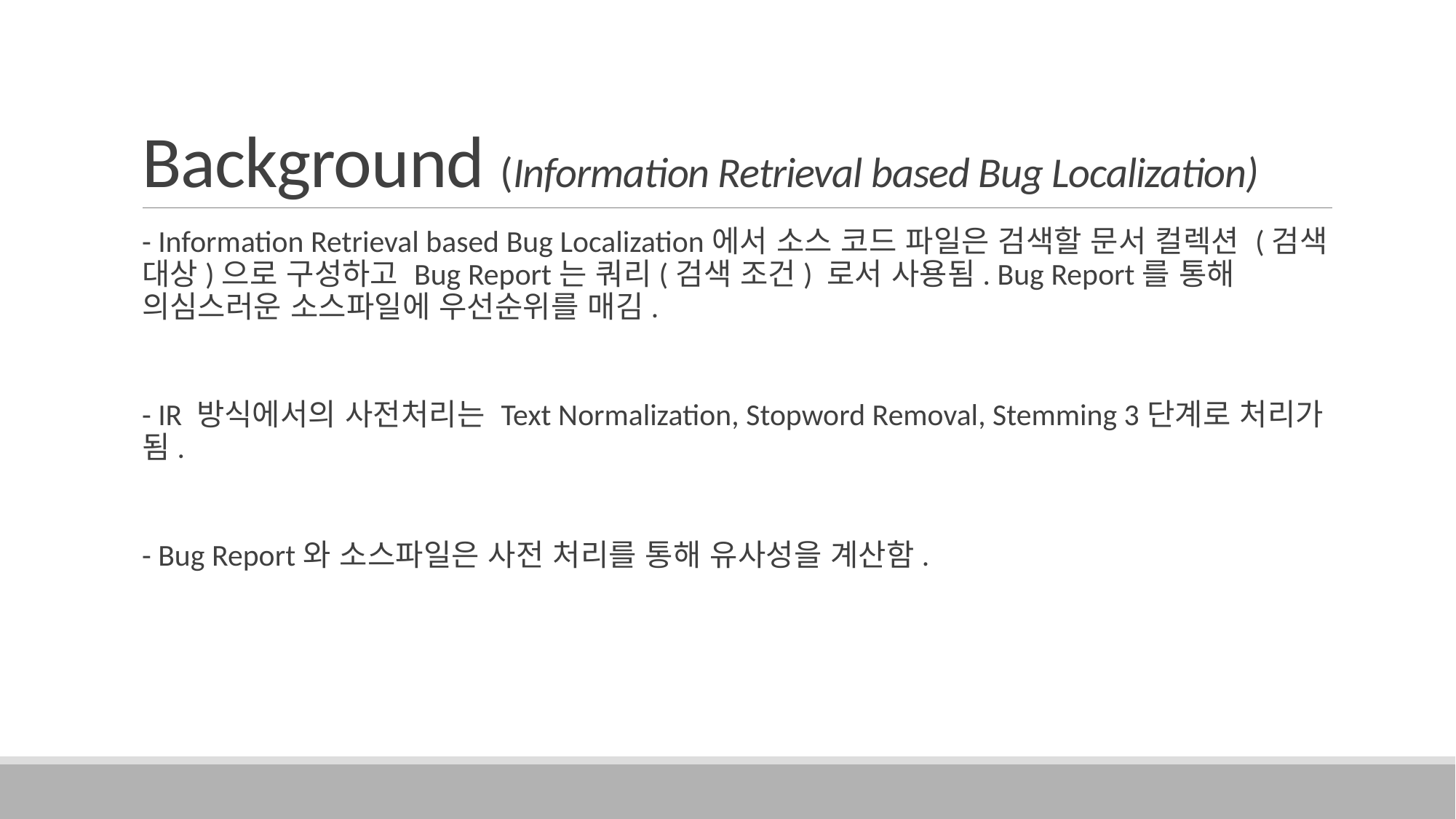

# Background (Information Retrieval based Bug Localization)
- Information Retrieval based Bug Localization에서 소스 코드 파일은 검색할 문서 컬렉션 (검색 대상)으로 구성하고 Bug Report는 쿼리(검색 조건) 로서 사용됨. Bug Report를 통해 의심스러운 소스파일에 우선순위를 매김.

- IR 방식에서의 사전처리는 Text Normalization, Stopword Removal, Stemming 3단계로 처리가 됨.

- Bug Report와 소스파일은 사전 처리를 통해 유사성을 계산함.